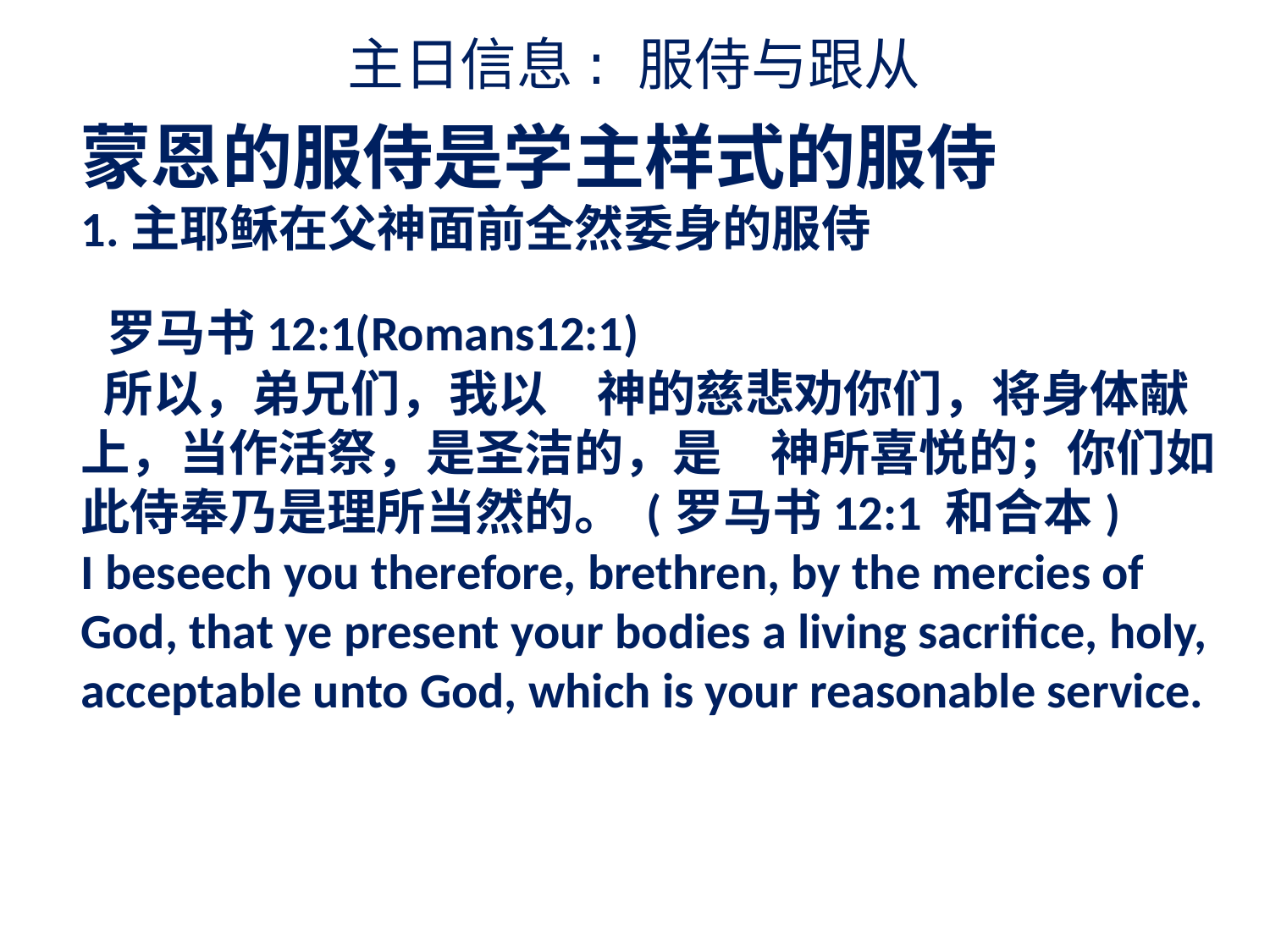

主日信息: 服侍与跟从
蒙恩的服侍是学主样式的服侍
1.主耶稣在父神面前全然委身的服侍

 罗马书12:1(Romans12:1)
 所以，弟兄们，我以　神的慈悲劝你们，将身体献上，当作活祭，是圣洁的，是　神所喜悦的；你们如此侍奉乃是理所当然的。 (罗马书12:1 和合本)
I beseech you therefore, brethren, by the mercies of God, that ye present your bodies a living sacrifice, holy, acceptable unto God, which is your reasonable service.